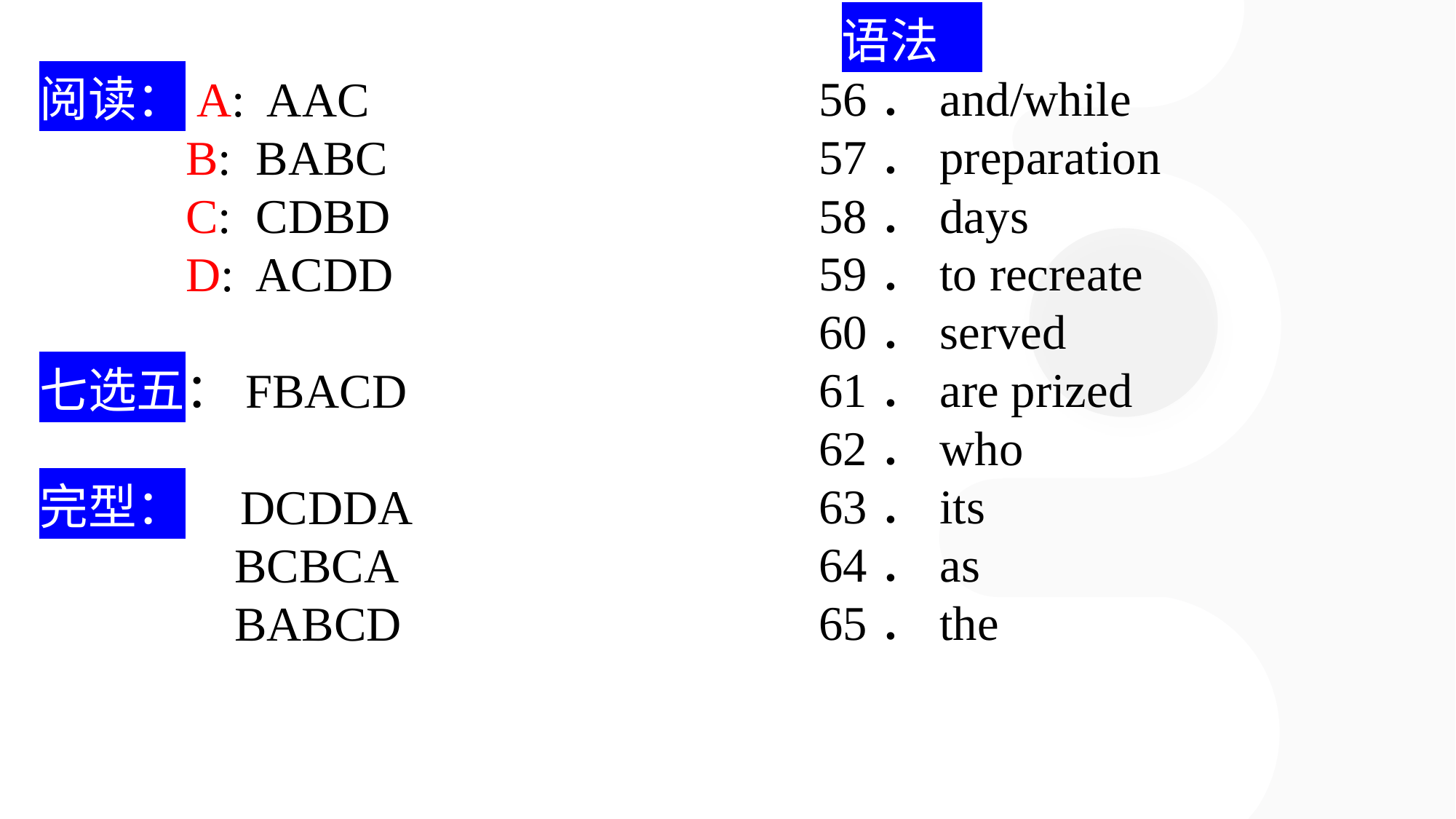

语法
56．and/while
57．preparation
58．days
59．to recreate
60．served
61．are prized
62．who
63．its
64．as
65．the
阅读：A:  AAC
            B:  BABC
            C:  CDBD
            D:  ACDD

七选五：FBACD

完型：    DCDDA
                BCBCA
                BABCD